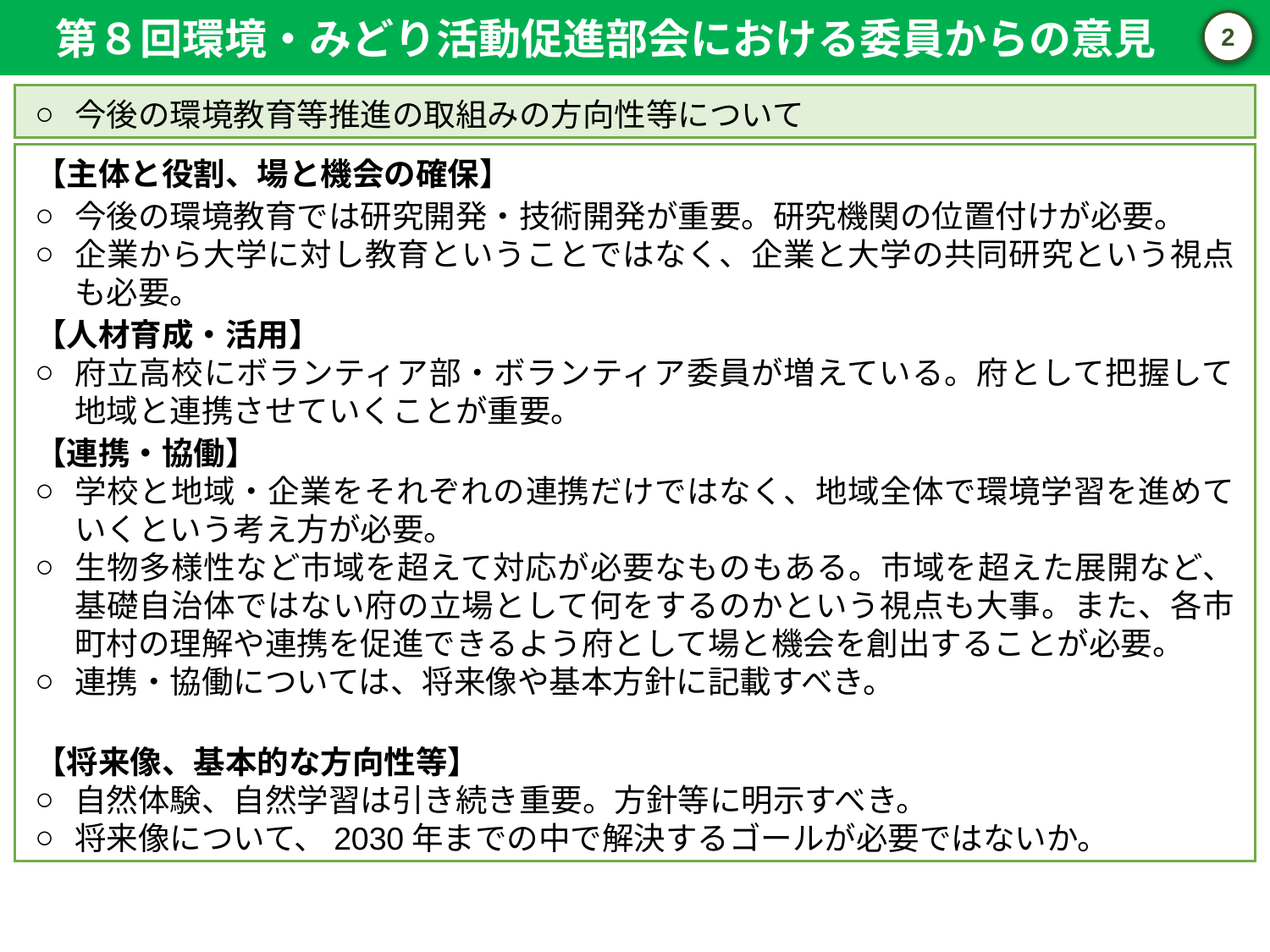

第８回環境・みどり活動促進部会における委員からの意見
2
今後の環境教育等推進の取組みの方向性等について
【主体と役割、場と機会の確保】
今後の環境教育では研究開発・技術開発が重要。研究機関の位置付けが必要。
企業から大学に対し教育ということではなく、企業と大学の共同研究という視点も必要。
【人材育成・活用】
府立高校にボランティア部・ボランティア委員が増えている。府として把握して地域と連携させていくことが重要。
【連携・協働】
学校と地域・企業をそれぞれの連携だけではなく、地域全体で環境学習を進めていくという考え方が必要。
生物多様性など市域を超えて対応が必要なものもある。市域を超えた展開など、基礎自治体ではない府の立場として何をするのかという視点も大事。また、各市町村の理解や連携を促進できるよう府として場と機会を創出することが必要。
連携・協働については、将来像や基本方針に記載すべき。

【将来像、基本的な方向性等】
自然体験、自然学習は引き続き重要。方針等に明示すべき。
将来像について、2030年までの中で解決するゴールが必要ではないか。